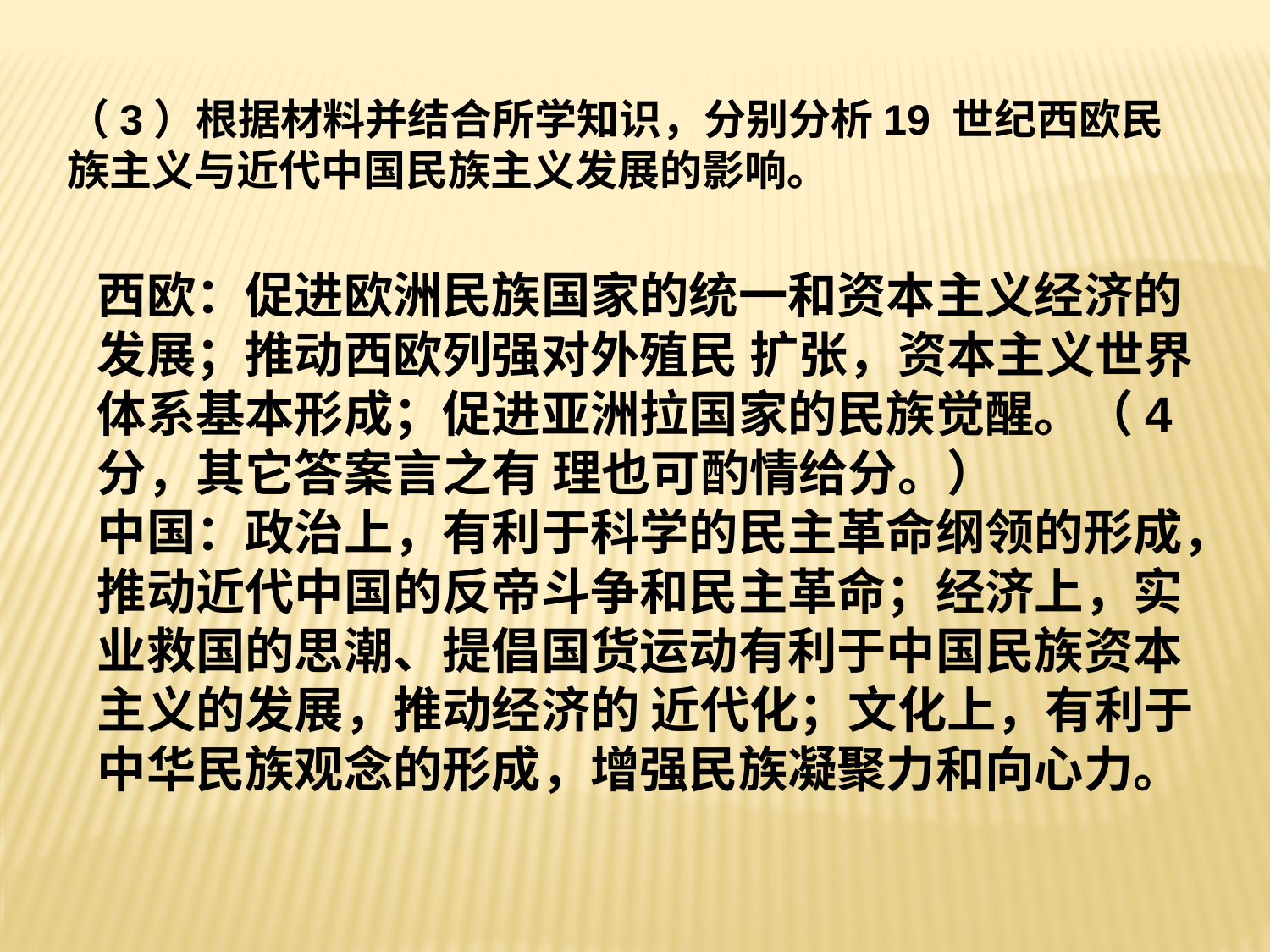

（3）根据材料并结合所学知识，分别分析19 世纪西欧民族主义与近代中国民族主义发展的影响。
西欧：促进欧洲民族国家的统一和资本主义经济的发展；推动西欧列强对外殖民 扩张，资本主义世界体系基本形成；促进亚洲拉国家的民族觉醒。（4 分，其它答案言之有 理也可酌情给分。）
中国：政治上，有利于科学的民主革命纲领的形成，推动近代中国的反帝斗争和民主革命；经济上，实业救国的思潮、提倡国货运动有利于中国民族资本主义的发展，推动经济的 近代化；文化上，有利于中华民族观念的形成，增强民族凝聚力和向心力。